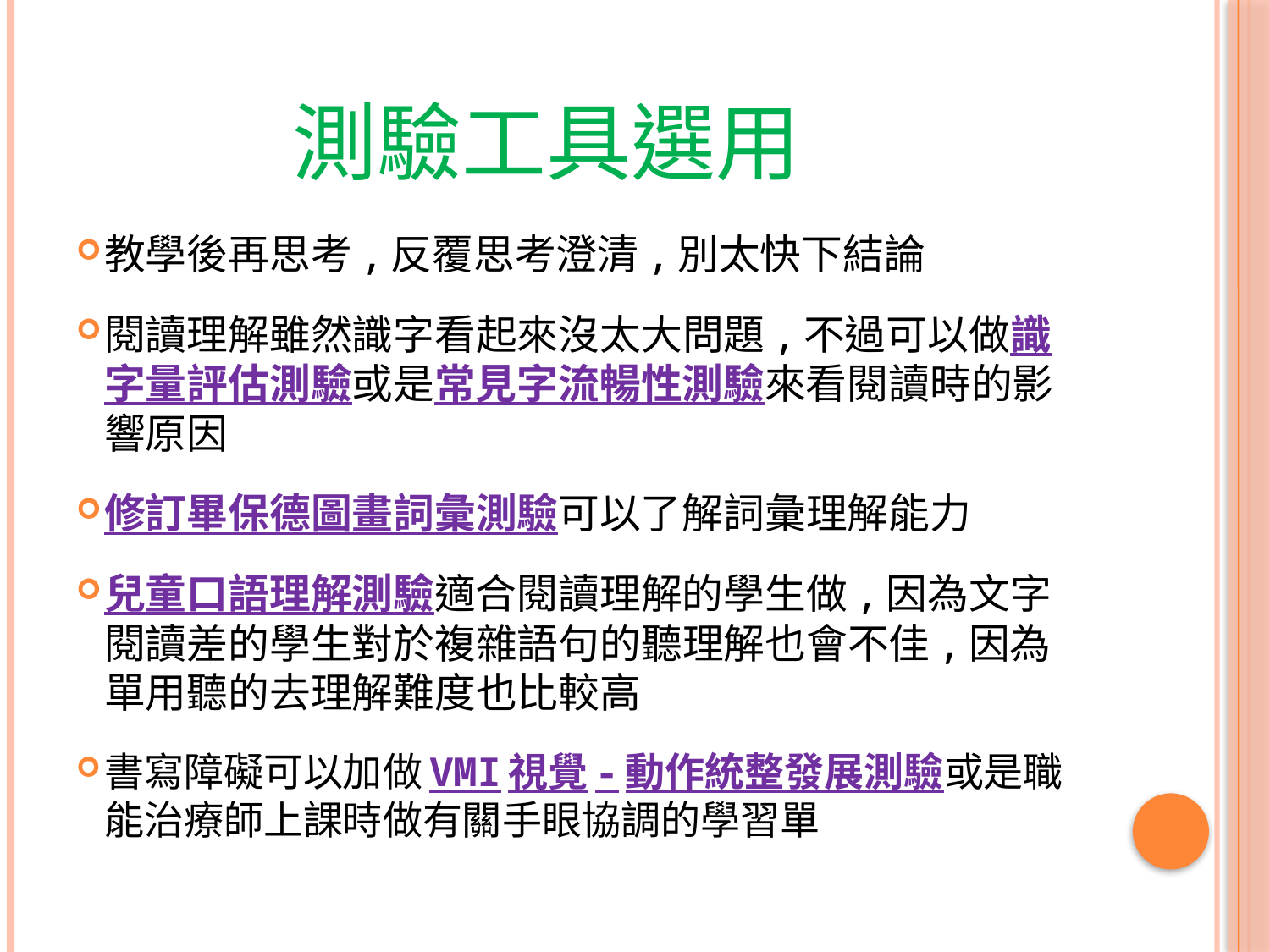

# 測驗工具選用
教學後再思考,反覆思考澄清,別太快下結論
閱讀理解雖然識字看起來沒太大問題,不過可以做識字量評估測驗或是常見字流暢性測驗來看閱讀時的影響原因
修訂畢保德圖畫詞彙測驗可以了解詞彙理解能力
兒童口語理解測驗適合閱讀理解的學生做,因為文字閱讀差的學生對於複雜語句的聽理解也會不佳,因為單用聽的去理解難度也比較高
書寫障礙可以加做VMI視覺-動作統整發展測驗或是職能治療師上課時做有關手眼協調的學習單